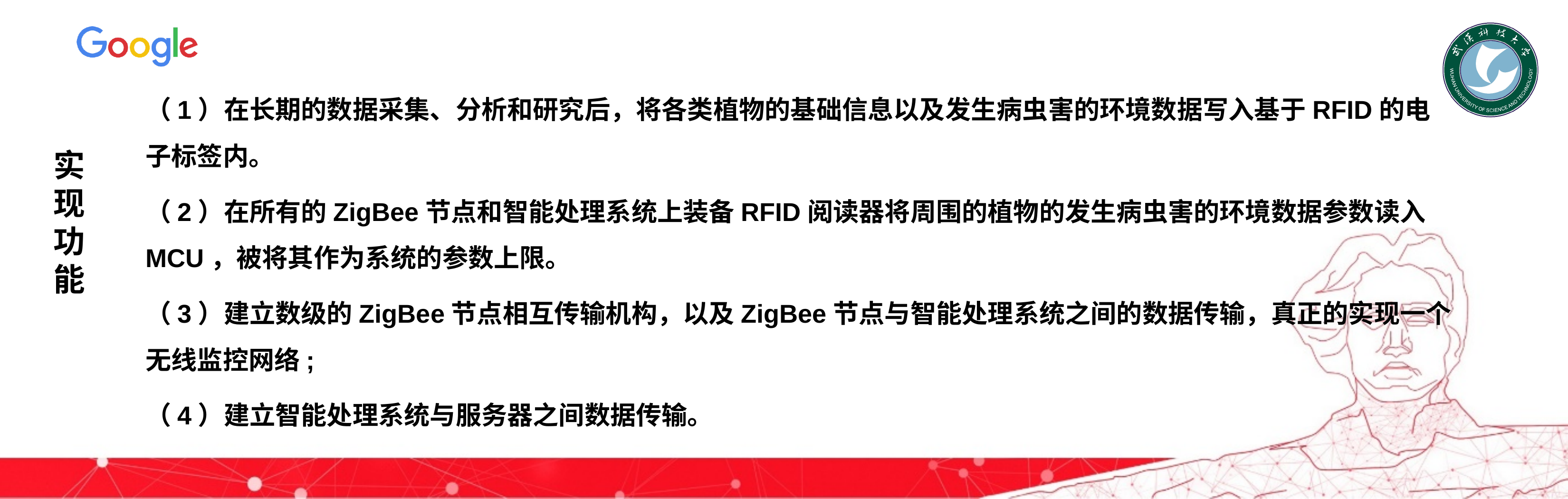

（1）在长期的数据采集、分析和研究后，将各类植物的基础信息以及发生病虫害的环境数据写入基于RFID的电子标签内。
（2）在所有的ZigBee节点和智能处理系统上装备RFID阅读器将周围的植物的发生病虫害的环境数据参数读入MCU，被将其作为系统的参数上限。
（3）建立数级的ZigBee节点相互传输机构，以及ZigBee节点与智能处理系统之间的数据传输，真正的实现一个无线监控网络;
（4）建立智能处理系统与服务器之间数据传输。
实现功能